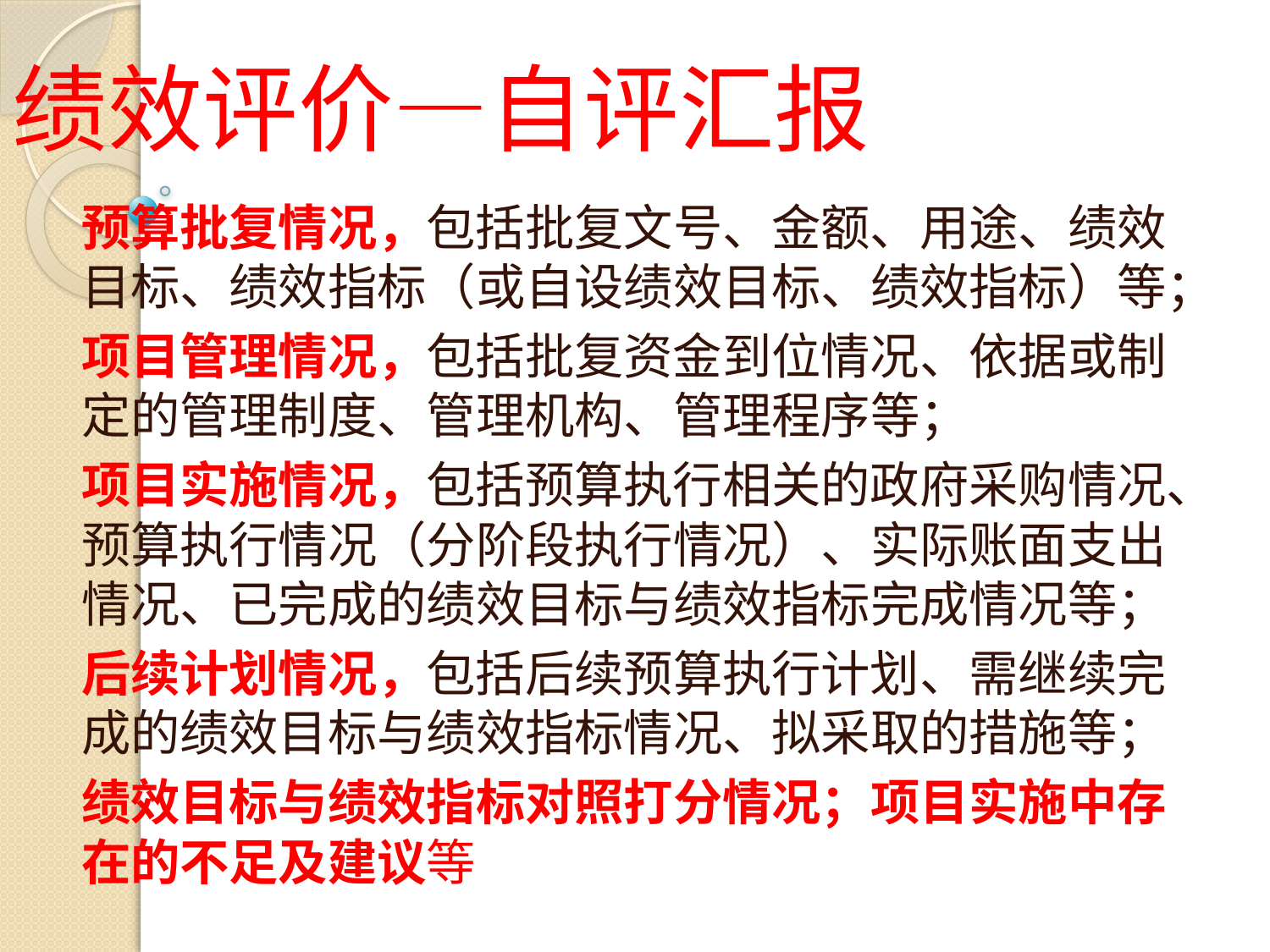

# 绩效评价—自评汇报
预算批复情况，包括批复文号、金额、用途、绩效目标、绩效指标（或自设绩效目标、绩效指标）等；
项目管理情况，包括批复资金到位情况、依据或制定的管理制度、管理机构、管理程序等；
项目实施情况，包括预算执行相关的政府采购情况、预算执行情况（分阶段执行情况）、实际账面支出情况、已完成的绩效目标与绩效指标完成情况等；
后续计划情况，包括后续预算执行计划、需继续完成的绩效目标与绩效指标情况、拟采取的措施等；
绩效目标与绩效指标对照打分情况；项目实施中存在的不足及建议等